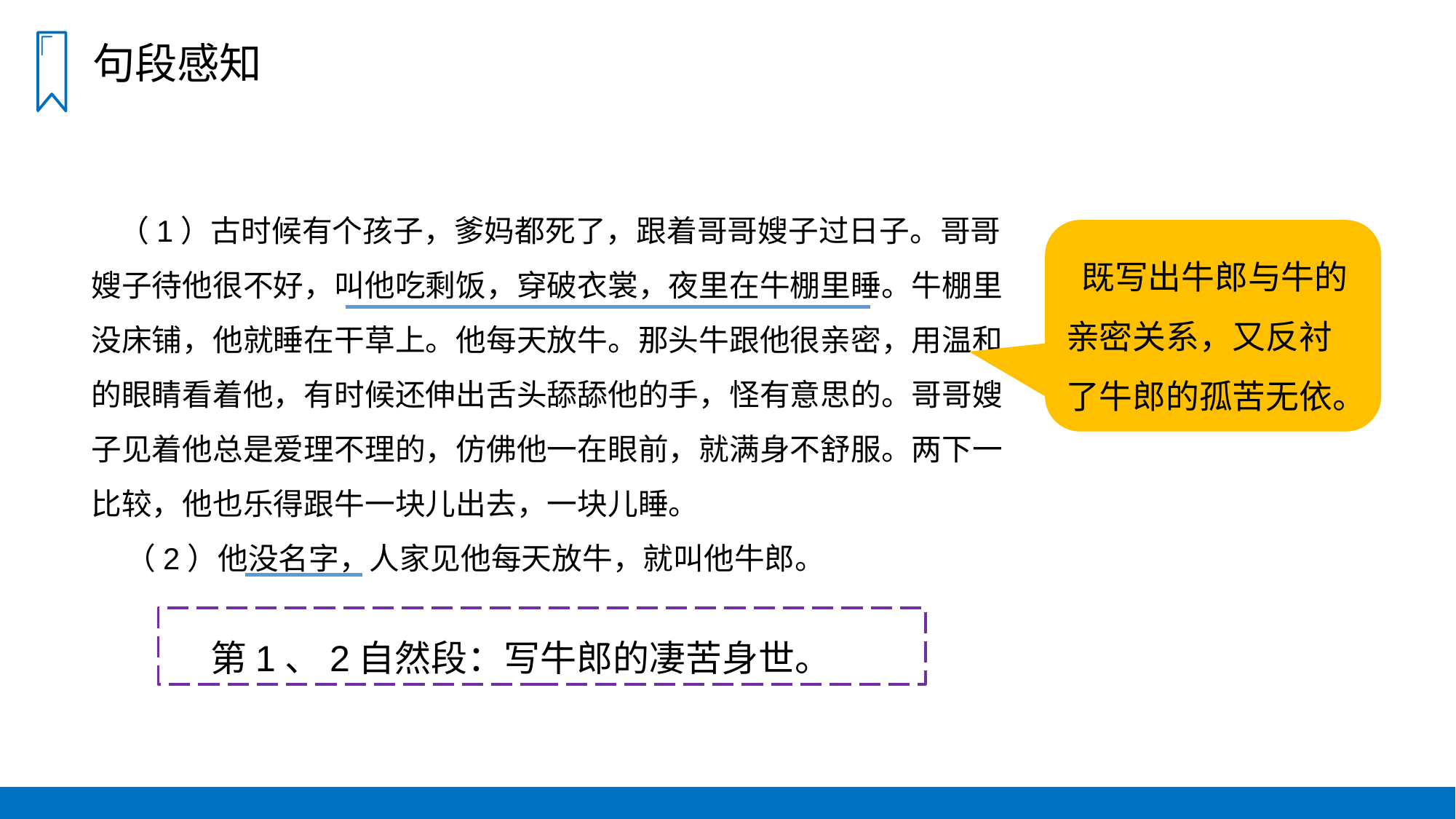

句段感知
   （1）古时候有个孩子，爹妈都死了，跟着哥哥嫂子过日子。哥哥嫂子待他很不好，叫他吃剩饭，穿破衣裳，夜里在牛棚里睡。牛棚里没床铺，他就睡在干草上。他每天放牛。那头牛跟他很亲密，用温和的眼睛看着他，有时候还伸出舌头舔舔他的手，怪有意思的。哥哥嫂子见着他总是爱理不理的，仿佛他一在眼前，就满身不舒服。两下一比较，他也乐得跟牛一块儿出去，一块儿睡。
    （2）他没名字，人家见他每天放牛，就叫他牛郎。
 既写出牛郎与牛的亲密关系，又反衬了牛郎的孤苦无依。
    第1、2自然段：写牛郎的凄苦身世。